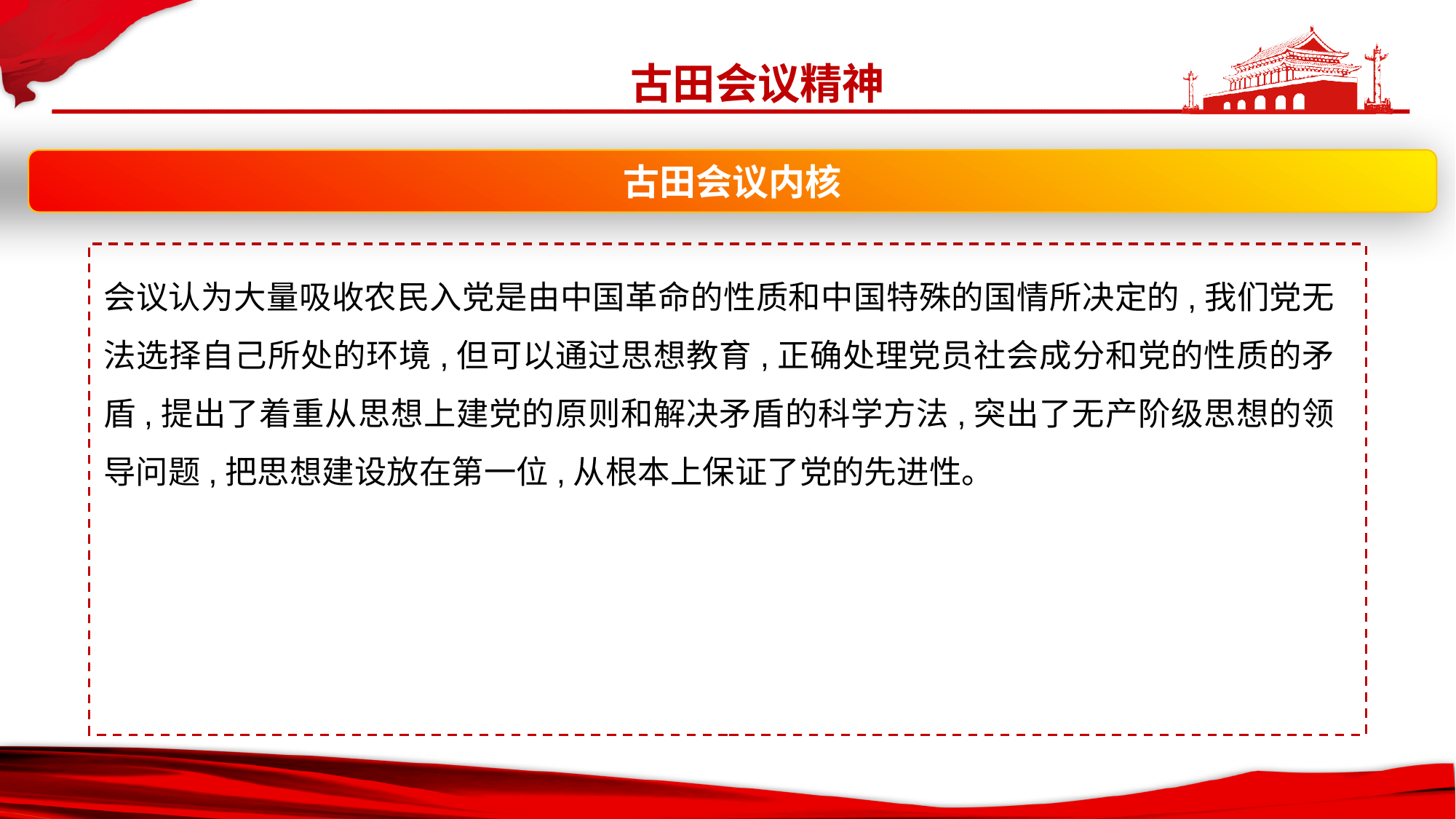

古田会议精神
古田会议内核

会议认为大量吸收农民入党是由中国革命的性质和中国特殊的国情所决定的,我们党无法选择自己所处的环境,但可以通过思想教育,正确处理党员社会成分和党的性质的矛盾,提出了着重从思想上建党的原则和解决矛盾的科学方法,突出了无产阶级思想的领导问题,把思想建设放在第一位,从根本上保证了党的先进性。